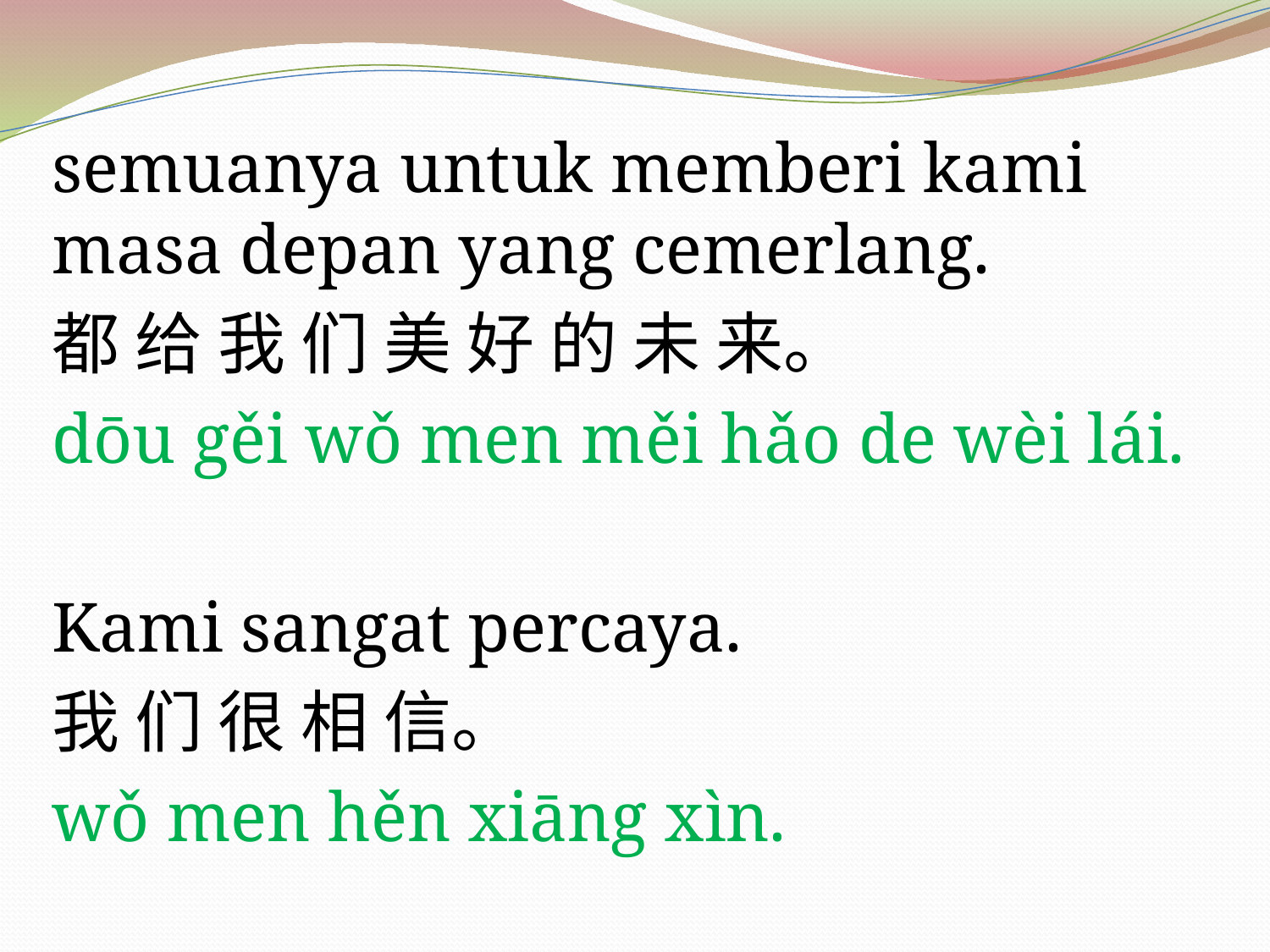

semuanya untuk memberi kami masa depan yang cemerlang.
都 给 我 们 美 好 的 未 来。
dōu gěi wǒ men měi hǎo de wèi lái.

Kami sangat percaya.
我 们 很 相 信。
wǒ men hěn xiāng xìn.